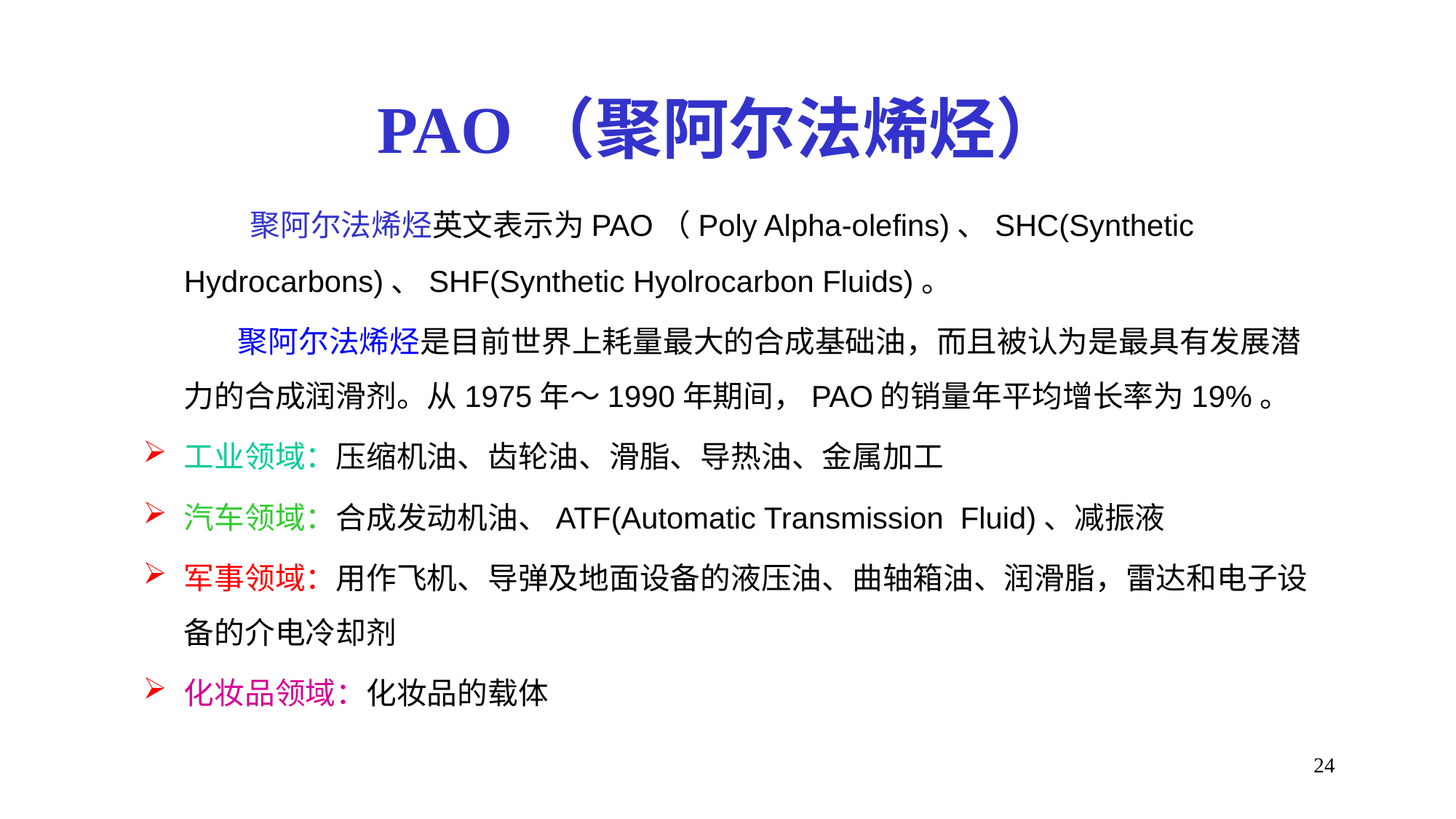

# PAO（聚阿尔法烯烃）
            聚阿尔法烯烃英文表示为PAO（Poly Alpha-olefins)、SHC(Synthetic Hydrocarbons)、SHF(Synthetic Hyolrocarbon Fluids)。
             聚阿尔法烯烃是目前世界上耗量最大的合成基础油，而且被认为是最具有发展潜力的合成润滑剂。从1975年～1990年期间，PAO的销量年平均增长率为19%。
工业领域：压缩机油、齿轮油、滑脂、导热油、金属加工
汽车领域：合成发动机油、ATF(Automatic Transmission  Fluid)、减振液
军事领域：用作飞机、导弹及地面设备的液压油、曲轴箱油、润滑脂，雷达和电子设备的介电冷却剂
化妆品领域：化妆品的载体
24